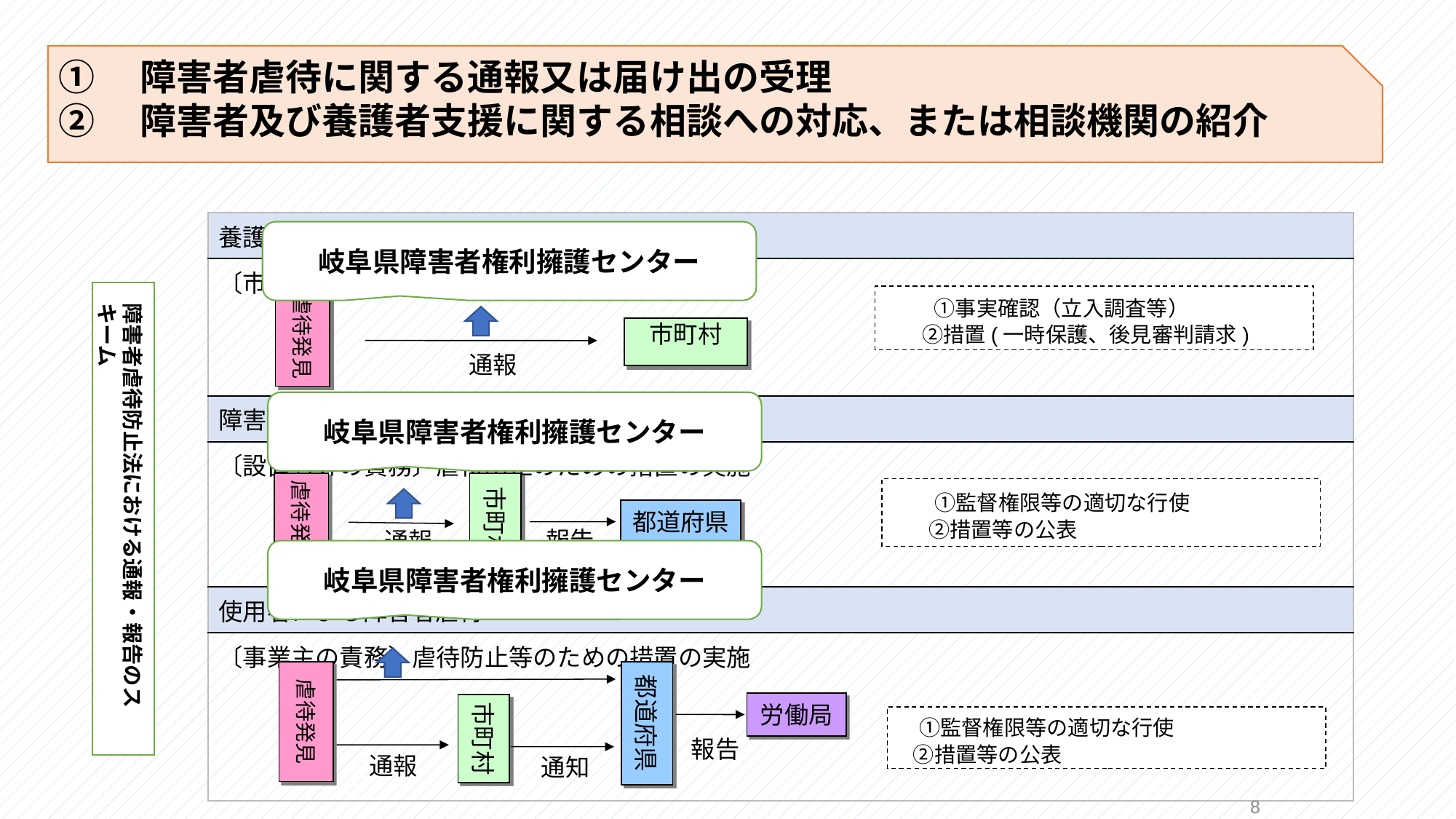

①　障害者虐待に関する通報又は届け出の受理
②　障害者及び養護者支援に関する相談への対応、または相談機関の紹介

| 養護者による障害者虐待 |
| --- |
| 〔市町村の責務〕相談等、居室確保、連携確保 |
| 障害者福祉施設従事者等による障害者虐待 |
| 〔設置者等の責務〕虐待防止のための措置の実施 |
| 使用者による障害者虐待 |
| 〔事業主の責務〕虐待防止等のための措置の実施 |
岐阜県障害者権利擁護センター

　　①事実確認（立入調査等）
　　②措置(一時保護、後見審判請求)
虐待発見
障害者虐待防止法における通報・報告のスキーム

市町村

通報
岐阜県障害者権利擁護センター
虐待発見
市町村
　　①監督権限等の適切な行使
　　②措置等の公表

都道府県
報告
通報

岐阜県障害者権利擁護センター

虐待発見
都道府県

労働局
市町村
　①監督権限等の適切な行使
　②措置等の公表

報告
通報

通知
8